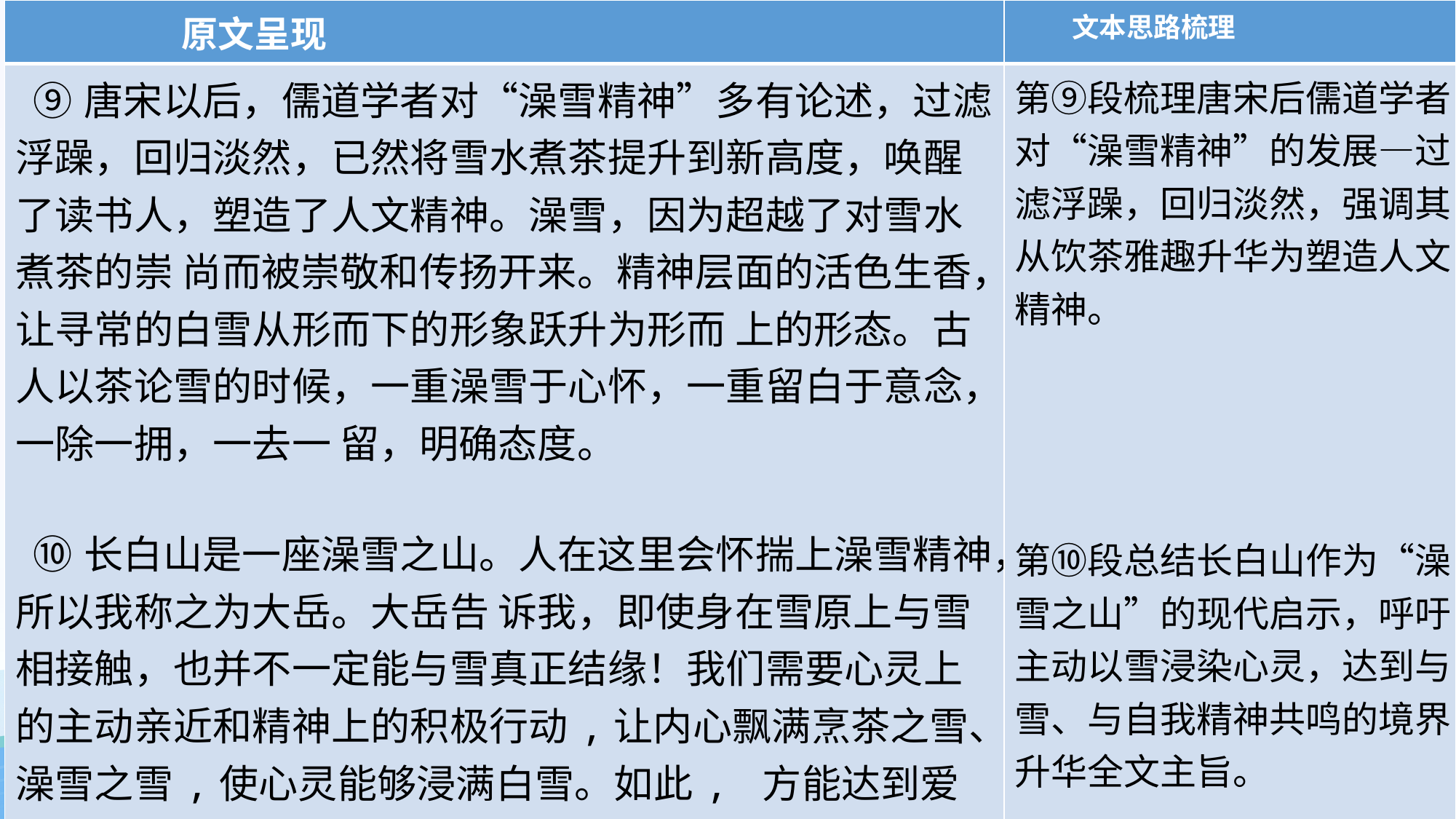

| 原文呈现 | 文本思路梳理 |
| --- | --- |
| ⑨唐宋以后，儒道学者对“澡雪精神”多有论述，过滤浮躁，回归淡然，已然将雪水煮茶提升到新高度，唤醒了读书人，塑造了人文精神。澡雪，因为超越了对雪水煮茶的崇 尚而被崇敬和传扬开来。精神层面的活色生香，让寻常的白雪从形而下的形象跃升为形而 上的形态。古人以茶论雪的时候，一重澡雪于心怀，一重留白于意念，一除一拥，一去一 留，明确态度。 ⑩长白山是一座澡雪之山。人在这里会怀揣上澡雪精神，所以我称之为大岳。大岳告 诉我，即使身在雪原上与雪相接触，也并不一定能与雪真正结缘！我们需要心灵上的主动亲近和精神上的积极行动,让内心飘满烹茶之雪、澡雪之雪,使心灵能够浸满白雪。如此, 方能达到爱雪、享雪的至高境界，方能和雪、也和自己成为真正的知音。 | 第⑨段梳理唐宋后儒道学者对“澡雪精神”的发展—过滤浮躁，回归淡然，强调其从饮茶雅趣升华为塑造人文精神。 第⑩段总结长白山作为“澡雪之山”的现代启示，呼吁主动以雪浸染心灵，达到与雪、与自我精神共鸣的境界，升华全文主旨。 |